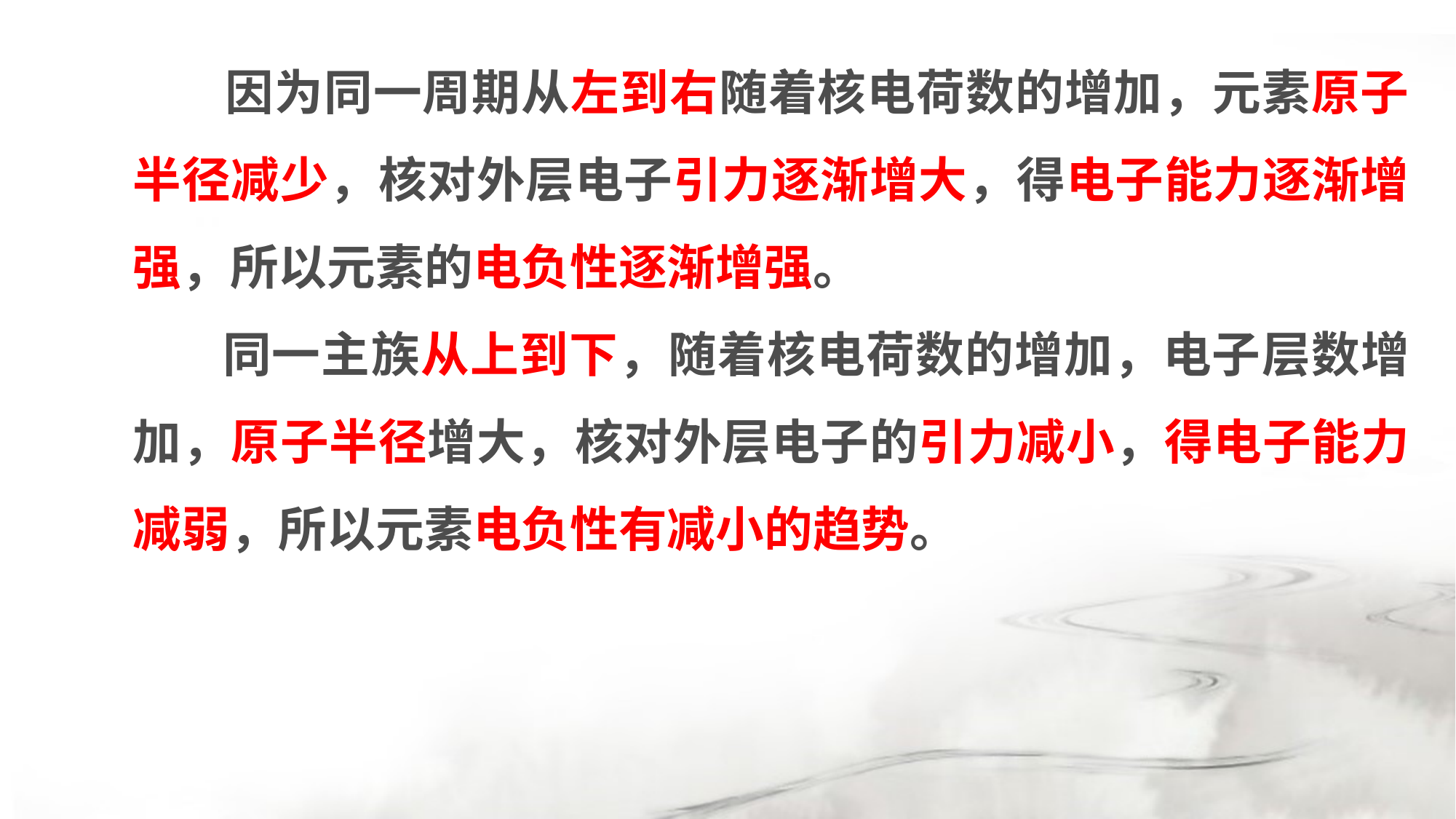

因为同一周期从左到右随着核电荷数的增加，元素原子半径减少，核对外层电子引力逐渐增大，得电子能力逐渐增强，所以元素的电负性逐渐增强。
          同一主族从上到下，随着核电荷数的增加，电子层数增加，原子半径增大，核对外层电子的引力减小，得电子能力减弱，所以元素电负性有减小的趋势。